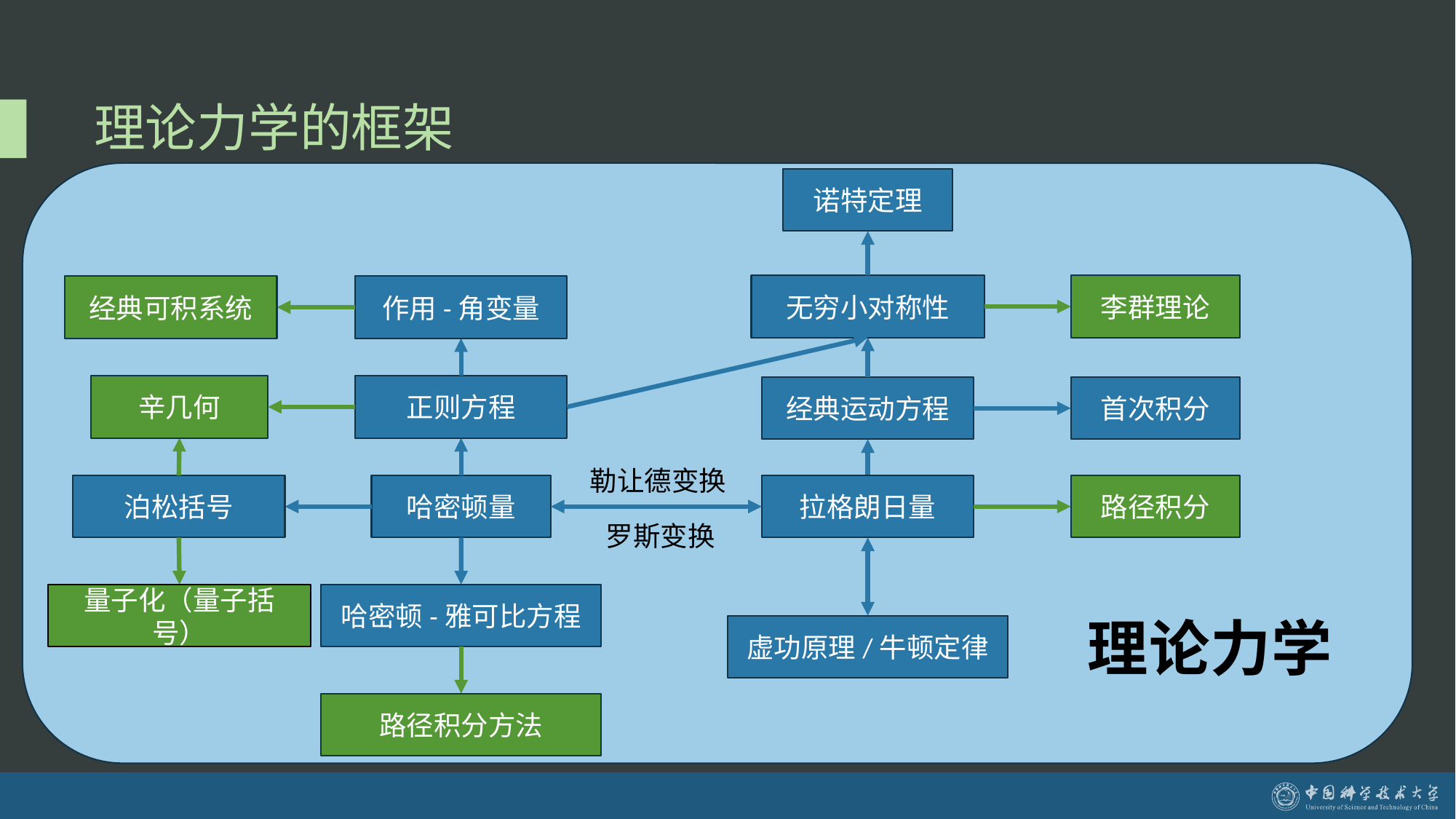

# 理论力学的框架

诺特定理
李群理论
无穷小对称性
经典可积系统
作用-角变量
辛几何
正则方程
经典运动方程
首次积分
勒让德变换
泊松括号
哈密顿量
拉格朗日量
路径积分
罗斯变换
量子化（量子括号）
哈密顿-雅可比方程
理论力学
虚功原理/牛顿定律
路径积分方法